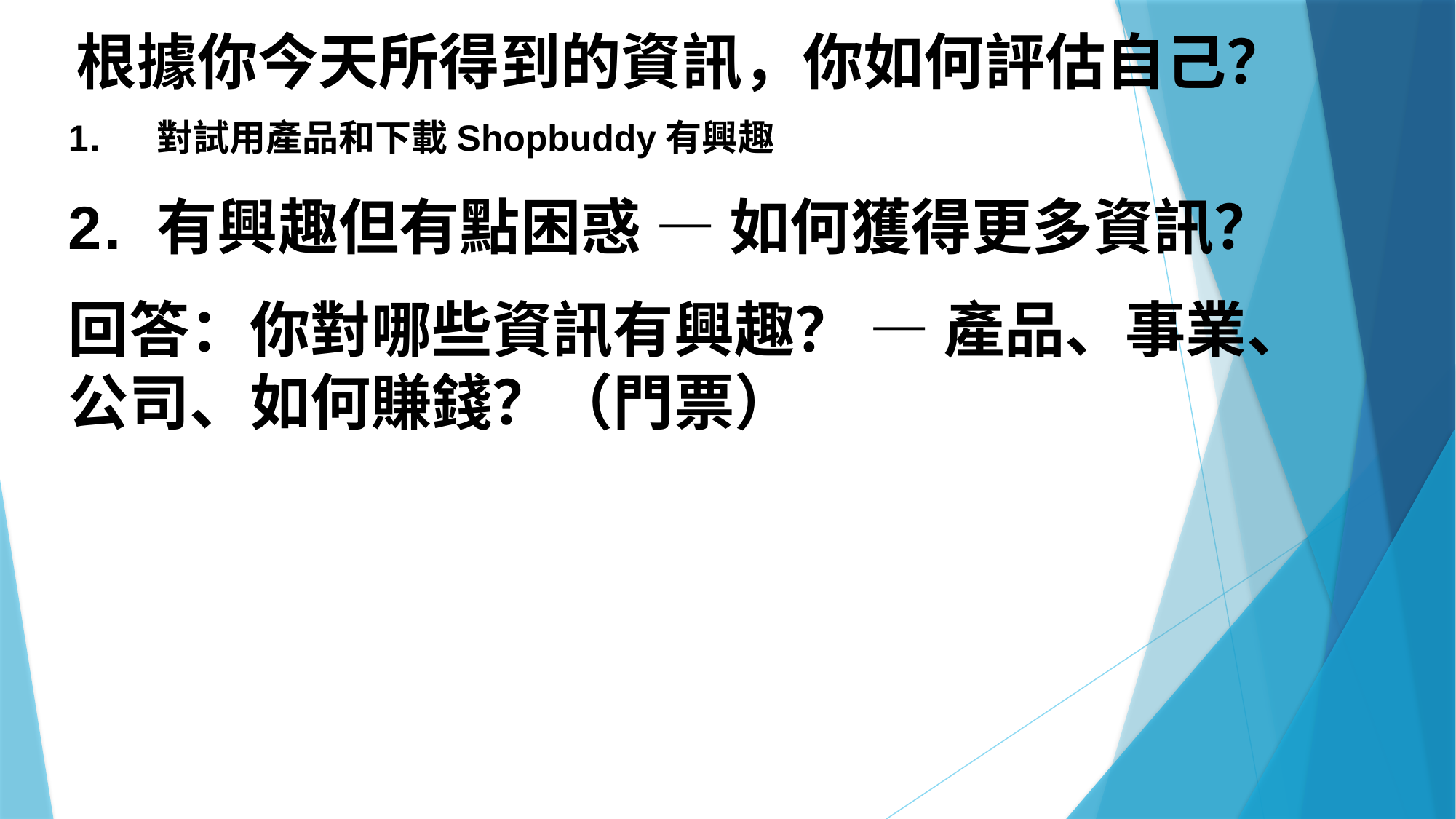

根據你今天所得到的資訊，你如何評估自己？
對試用產品和下載Shopbuddy有興趣
有興趣但有點困惑 — 如何獲得更多資訊？
回答：你對哪些資訊有興趣？ — 產品、事業、公司、如何賺錢？（門票）